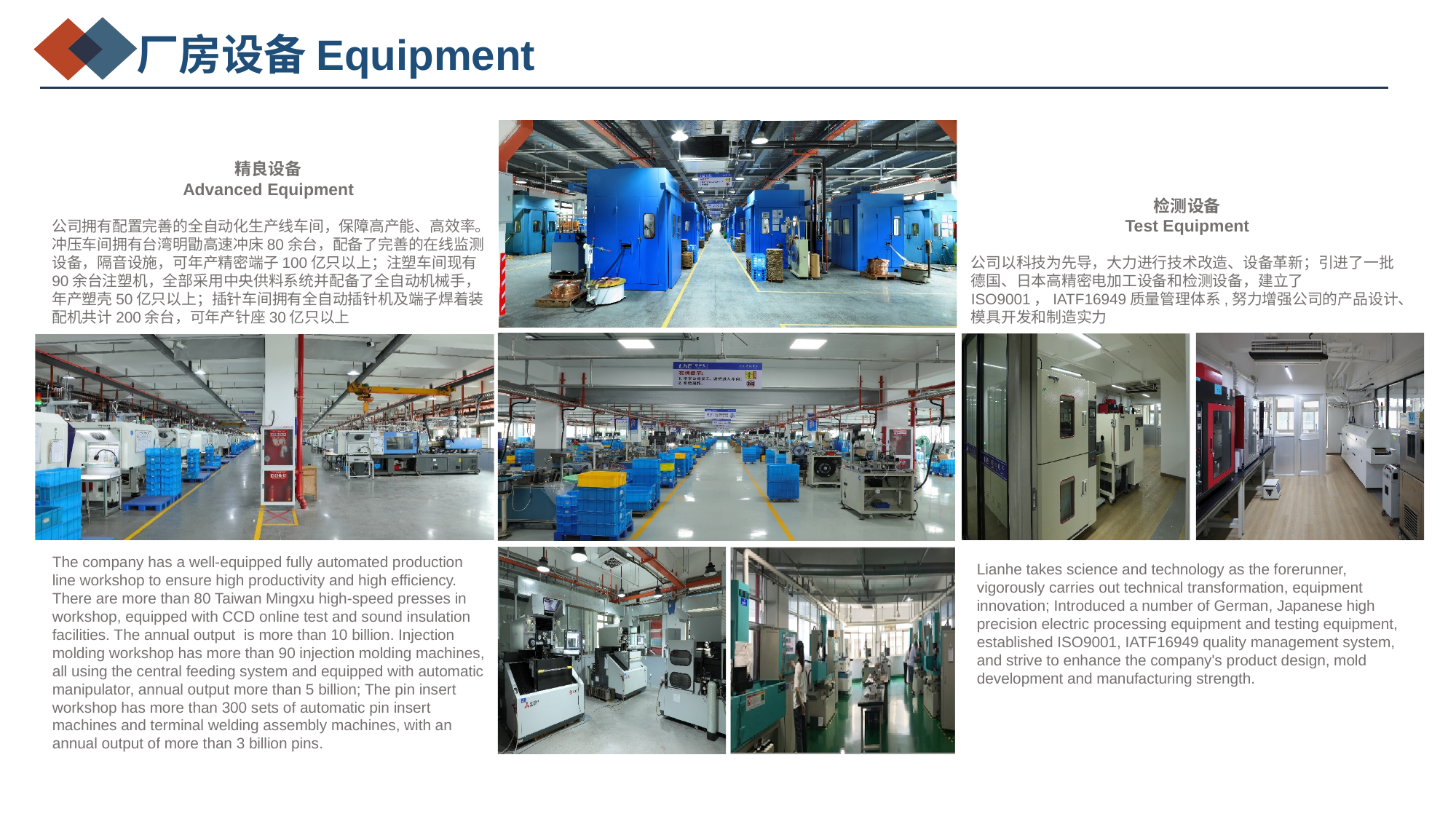

厂房设备Equipment

精良设备
Advanced Equipment

公司拥有配置完善的全自动化生产线车间，保障高产能、高效率。冲压车间拥有台湾明勖高速冲床80余台，配备了完善的在线监测设备，隔音设施，可年产精密端子100亿只以上；注塑车间现有90余台注塑机，全部采用中央供料系统并配备了全自动机械手，年产塑壳50亿只以上；插针车间拥有全自动插针机及端子焊着装配机共计200余台，可年产针座30亿只以上

检测设备
Test Equipment

公司以科技为先导，大力进行技术改造、设备革新；引进了一批德国、日本高精密电加工设备和检测设备，建立了ISO9001，IATF16949质量管理体系,努力增强公司的产品设计、模具开发和制造实力

The company has a well-equipped fully automated production line workshop to ensure high productivity and high efficiency. There are more than 80 Taiwan Mingxu high-speed presses in workshop, equipped with CCD online test and sound insulation facilities. The annual output  is more than 10 billion. Injection molding workshop has more than 90 injection molding machines, all using the central feeding system and equipped with automatic manipulator, annual output more than 5 billion; The pin insert workshop has more than 300 sets of automatic pin insert machines and terminal welding assembly machines, with an annual output of more than 3 billion pins.

Lianhe takes science and technology as the forerunner, vigorously carries out technical transformation, equipment innovation; Introduced a number of German, Japanese high precision electric processing equipment and testing equipment, established ISO9001, IATF16949 quality management system, and strive to enhance the company's product design, mold development and manufacturing strength.